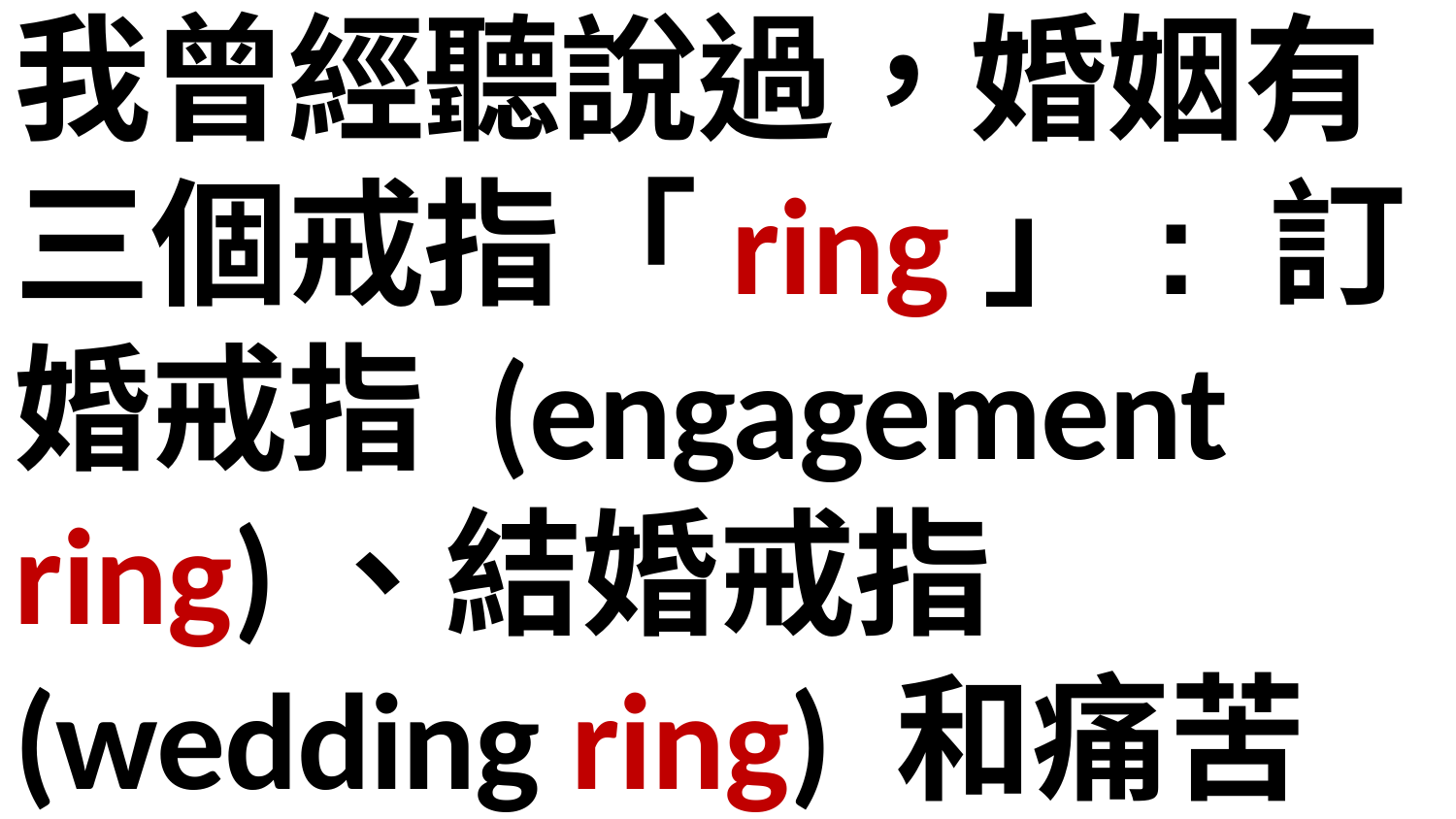

我曾經聽說過，婚姻有三個戒指「ring」: 訂婚戒指 (engagement ring)、結婚戒指 (wedding ring) 和痛苦 (suffering) 。